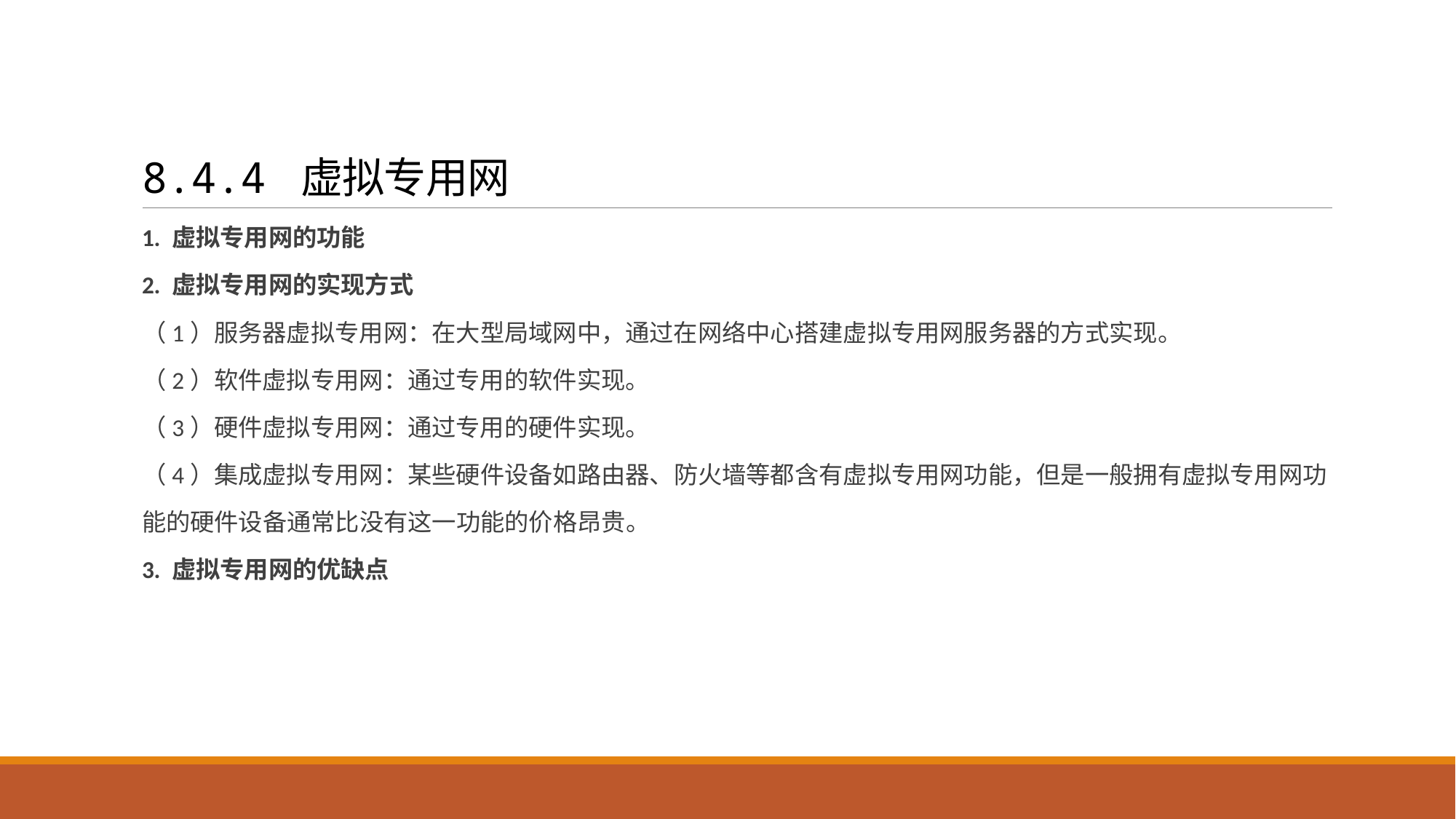

# 8.4.4 虚拟专用网
1. 虚拟专用网的功能
2. 虚拟专用网的实现方式
（1）服务器虚拟专用网：在大型局域网中，通过在网络中心搭建虚拟专用网服务器的方式实现。
（2）软件虚拟专用网：通过专用的软件实现。
（3）硬件虚拟专用网：通过专用的硬件实现。
（4）集成虚拟专用网：某些硬件设备如路由器、防火墙等都含有虚拟专用网功能，但是一般拥有虚拟专用网功
能的硬件设备通常比没有这一功能的价格昂贵。
3. 虚拟专用网的优缺点